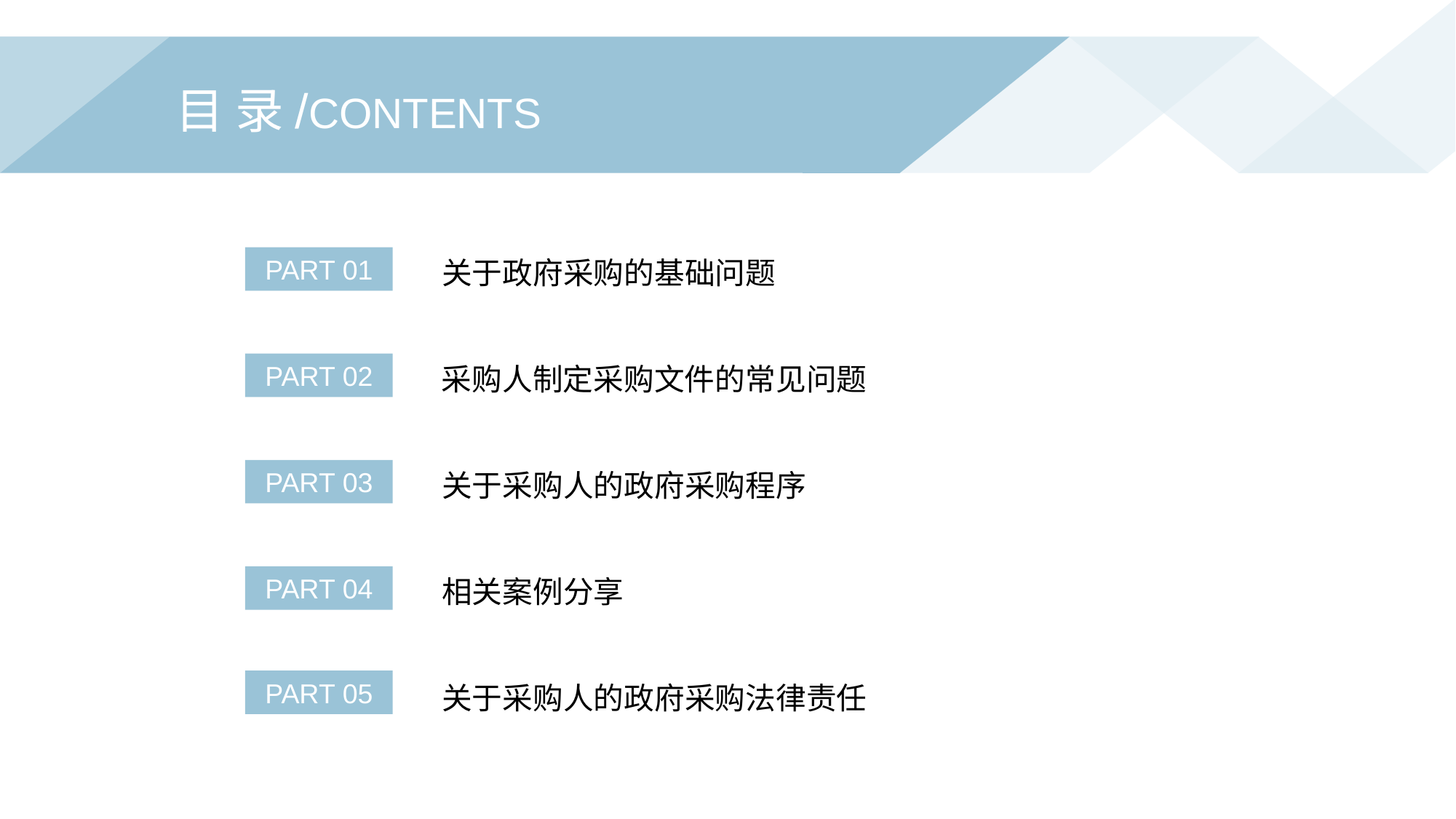

目 录/CONTENTS
PART 01
关于政府采购的基础问题
PART 02
采购人制定采购文件的常见问题
PART 03
关于采购人的政府采购程序
PART 04
相关案例分享
PART 05
关于采购人的政府采购法律责任